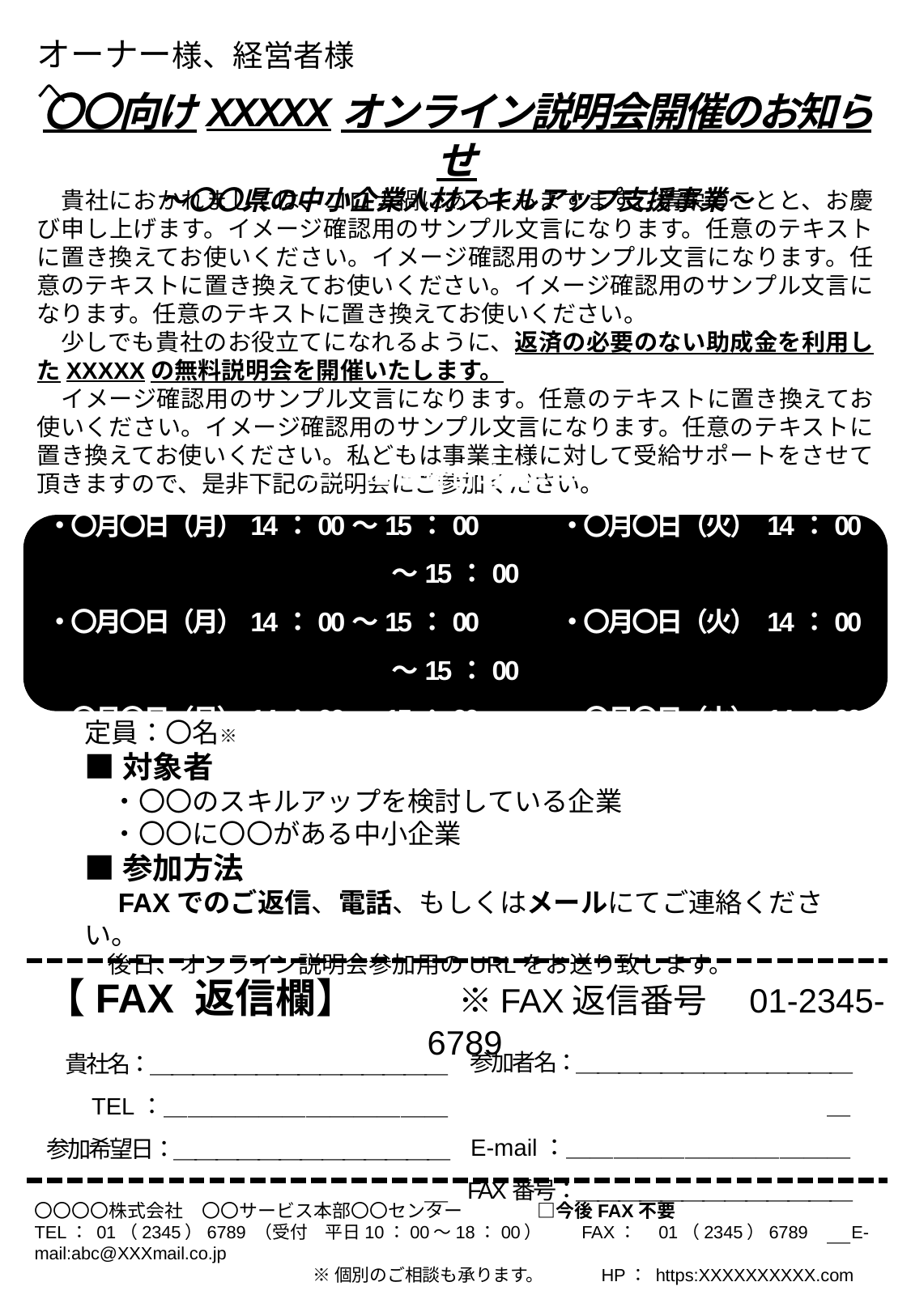

オーナー様、経営者様へ
〇〇向けXXXXXオンライン説明会開催のお知らせ
～〇〇県の中小企業人材スキルアップ支援事業～
　貴社におかれましては、コロナ禍にあってもますますご清栄のことと、お慶び申し上げます。イメージ確認用のサンプル文言になります。任意のテキストに置き換えてお使いください。イメージ確認用のサンプル文言になります。任意のテキストに置き換えてお使いください。イメージ確認用のサンプル文言になります。任意のテキストに置き換えてお使いください。
　少しでも貴社のお役立てになれるように、返済の必要のない助成金を利用したXXXXXの無料説明会を開催いたします。
　イメージ確認用のサンプル文言になります。任意のテキストに置き換えてお使いください。イメージ確認用のサンプル文言になります。任意のテキストに置き換えてお使いください。私どもは事業主様に対して受給サポートをさせて頂きますので、是非下記の説明会にご参加ください。
--------■開催日時■--------
・〇月〇日（月）14：00～15：00　　　・〇月〇日（火） 14：00～15：00
・〇月〇日（月）14：00～15：00　　　・〇月〇日（火） 14：00～15：00
・〇月〇日（月）14：00～15：00　　　・〇月〇日（火） 14：00～15：00
定員：〇名※
■対象者
　・〇〇のスキルアップを検討している企業
　・〇〇に〇〇がある中小企業
■参加方法
　FAXでのご返信、電話、もしくはメールにてご連絡ください。
　後日、オンライン説明会参加用のURLをお送り致します。
【FAX 返信欄】　　　※FAX返信番号　01-2345-6789
参加者名：＿＿＿＿＿＿＿＿＿＿＿＿＿＿
E-mail：＿＿＿＿＿＿＿＿＿＿＿＿
FAX番号：＿＿＿＿＿＿＿＿＿＿＿＿＿＿
貴社名：＿＿＿＿＿＿＿＿＿＿＿＿＿＿
TEL：＿＿＿＿＿＿＿＿＿＿＿＿
参加希望日：＿＿＿＿＿＿＿＿＿＿＿＿＿＿
〇〇〇〇株式会社　〇〇サービス本部〇〇センター　　　　□今後FAX不要
TEL： 01（2345）6789 （受付　平日10：00～18：00）　　FAX：　01（2345）6789　　E-mail:abc@XXXmail.co.jp
※個別のご相談も承ります。　　　HP： https:XXXXXXXXXX.com